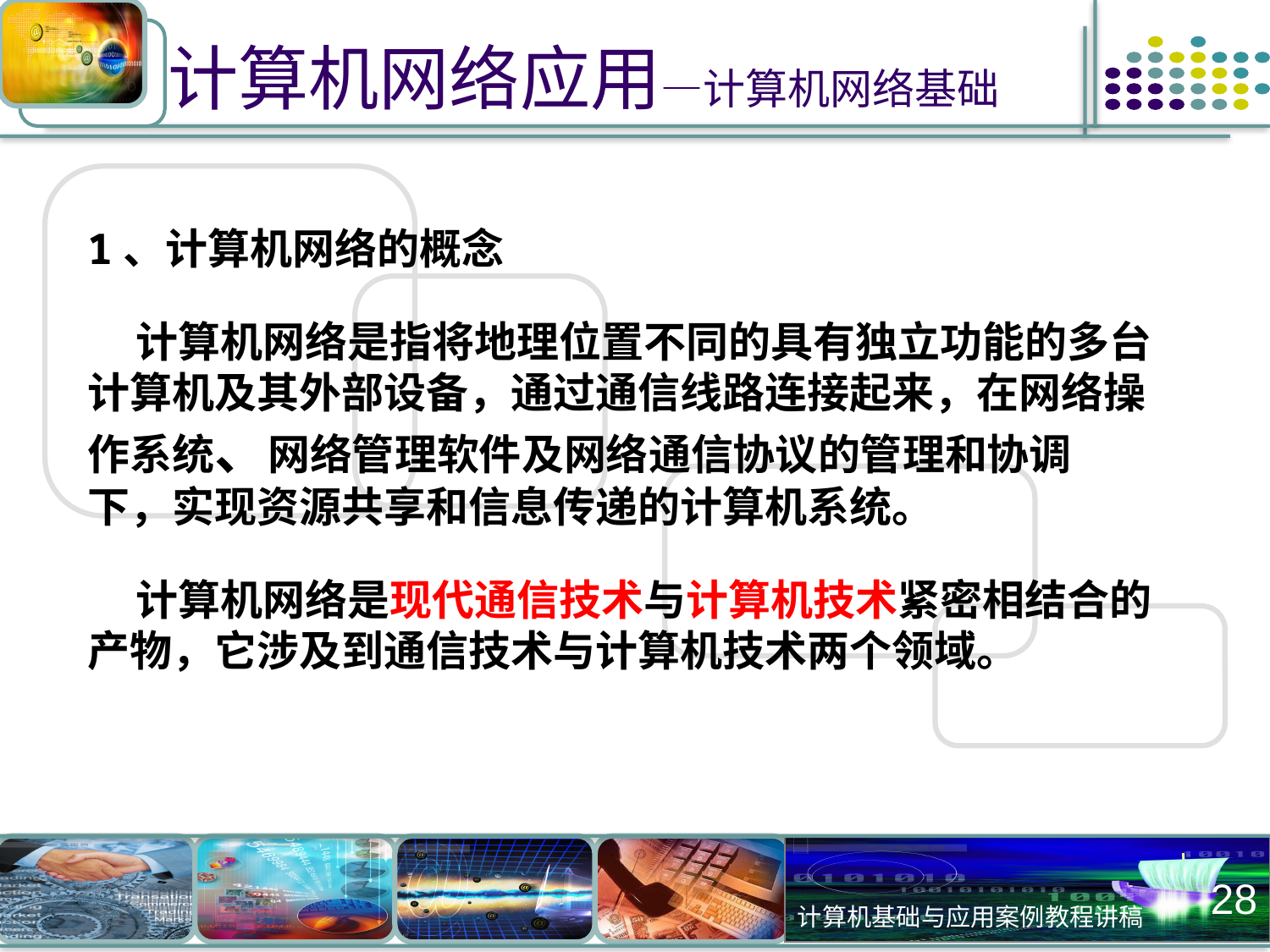

# 计算机网络应用—计算机网络基础
1、计算机网络的概念
    计算机网络是指将地理位置不同的具有独立功能的多台计算机及其外部设备，通过通信线路连接起来，在网络操作系统、网络管理软件及网络通信协议的管理和协调下，实现资源共享和信息传递的计算机系统。
    计算机网络是现代通信技术与计算机技术紧密相结合的产物，它涉及到通信技术与计算机技术两个领域。
28